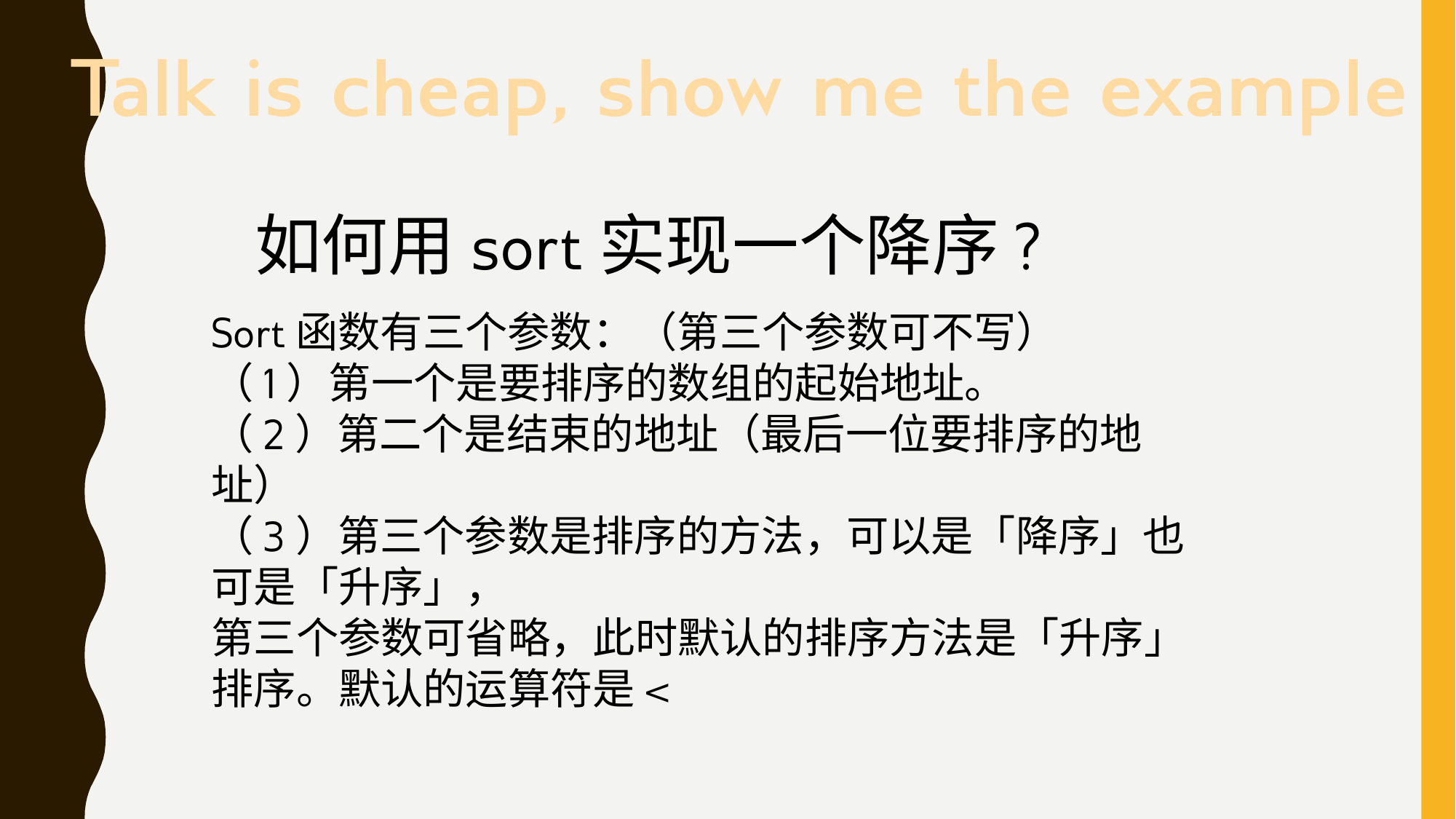

Talk is cheap, show me the example
如何用sort实现一个降序?
Sort函数有三个参数：（第三个参数可不写）
（1）第一个是要排序的数组的起始地址。
（2）第二个是结束的地址（最后一位要排序的地址）
（3）第三个参数是排序的方法，可以是「降序」也可是「升序」，
第三个参数可省略，此时默认的排序方法是「升序」排序。默认的运算符是<